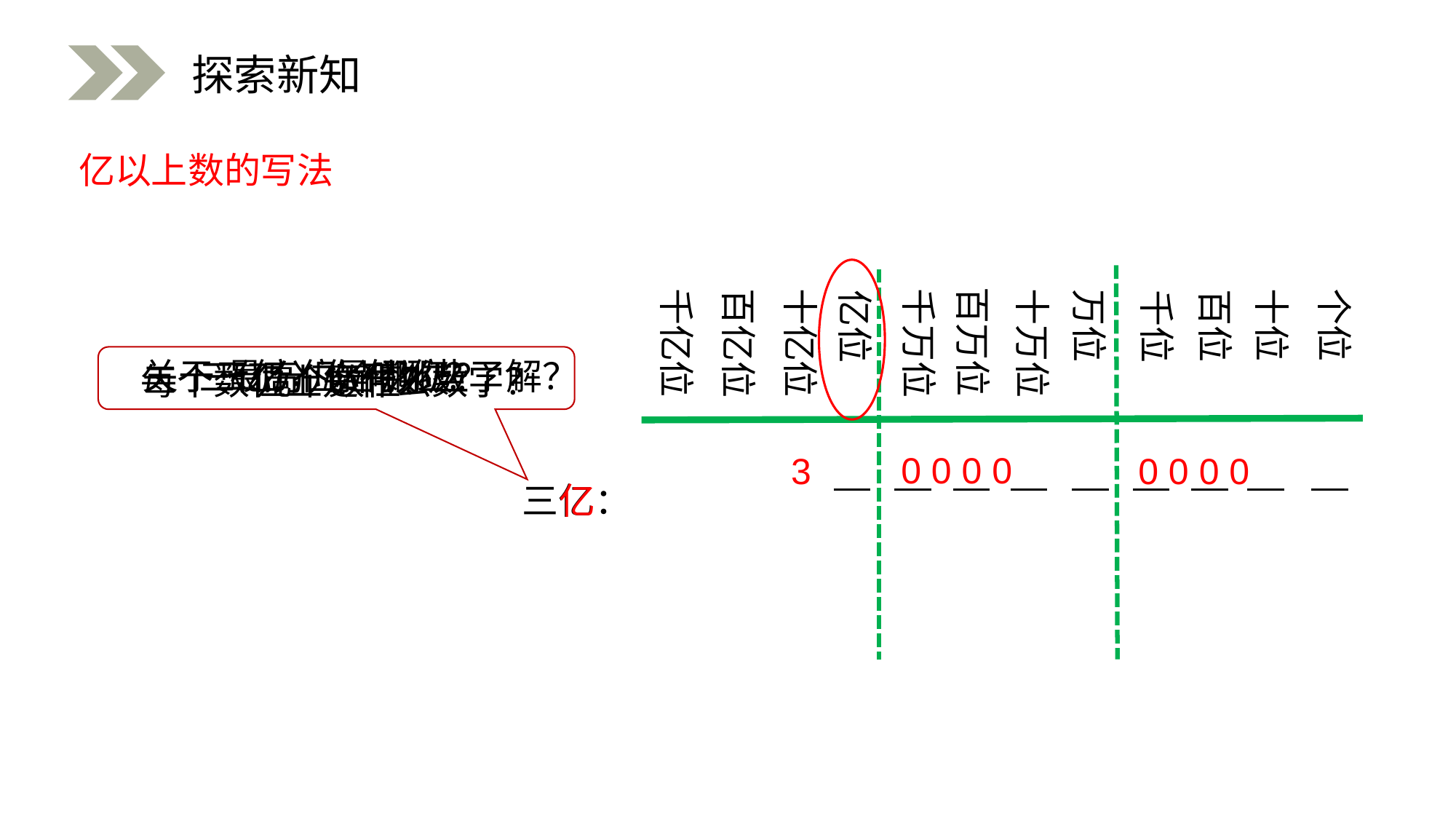

探索新知
亿以上数的写法

百万位
千亿位
百亿位
十亿位
个位
千万位
十万位
十位
万位
百位
亿位
千位
关于三亿，你有哪些了解？
最高位是哪位？
三亿分几个数级？

几个数位？
每个数位上是什么数字？
   0 0 0 0
  3
 0 0 0 0
三亿：
亿